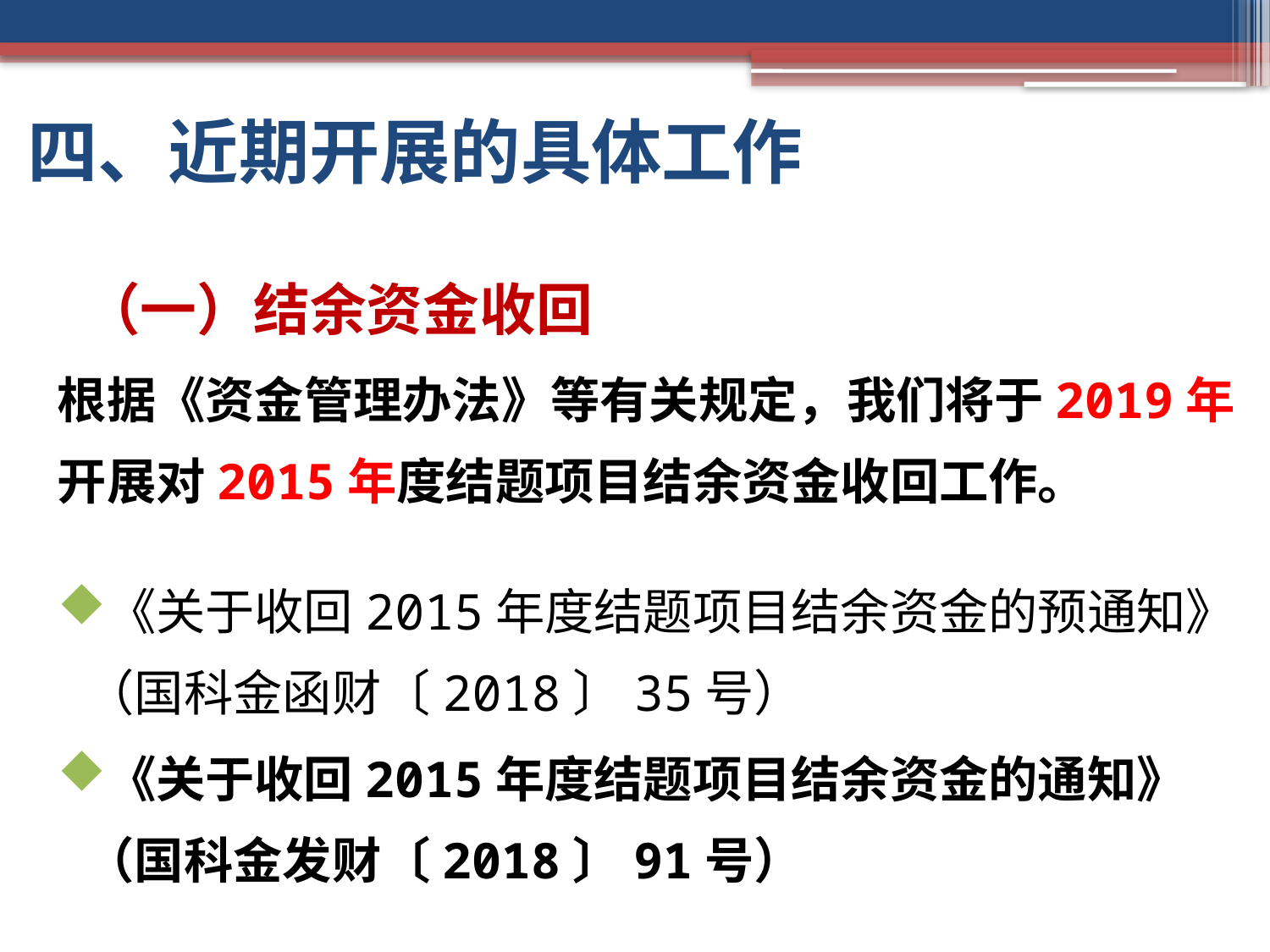

# 四、近期开展的具体工作
 （一）结余资金收回
根据《资金管理办法》等有关规定，我们将于2019年开展对2015年度结题项目结余资金收回工作。

《关于收回2015年度结题项目结余资金的预通知》（国科金函财〔2018〕35号）
《关于收回2015年度结题项目结余资金的通知》（国科金发财〔2018〕91号）